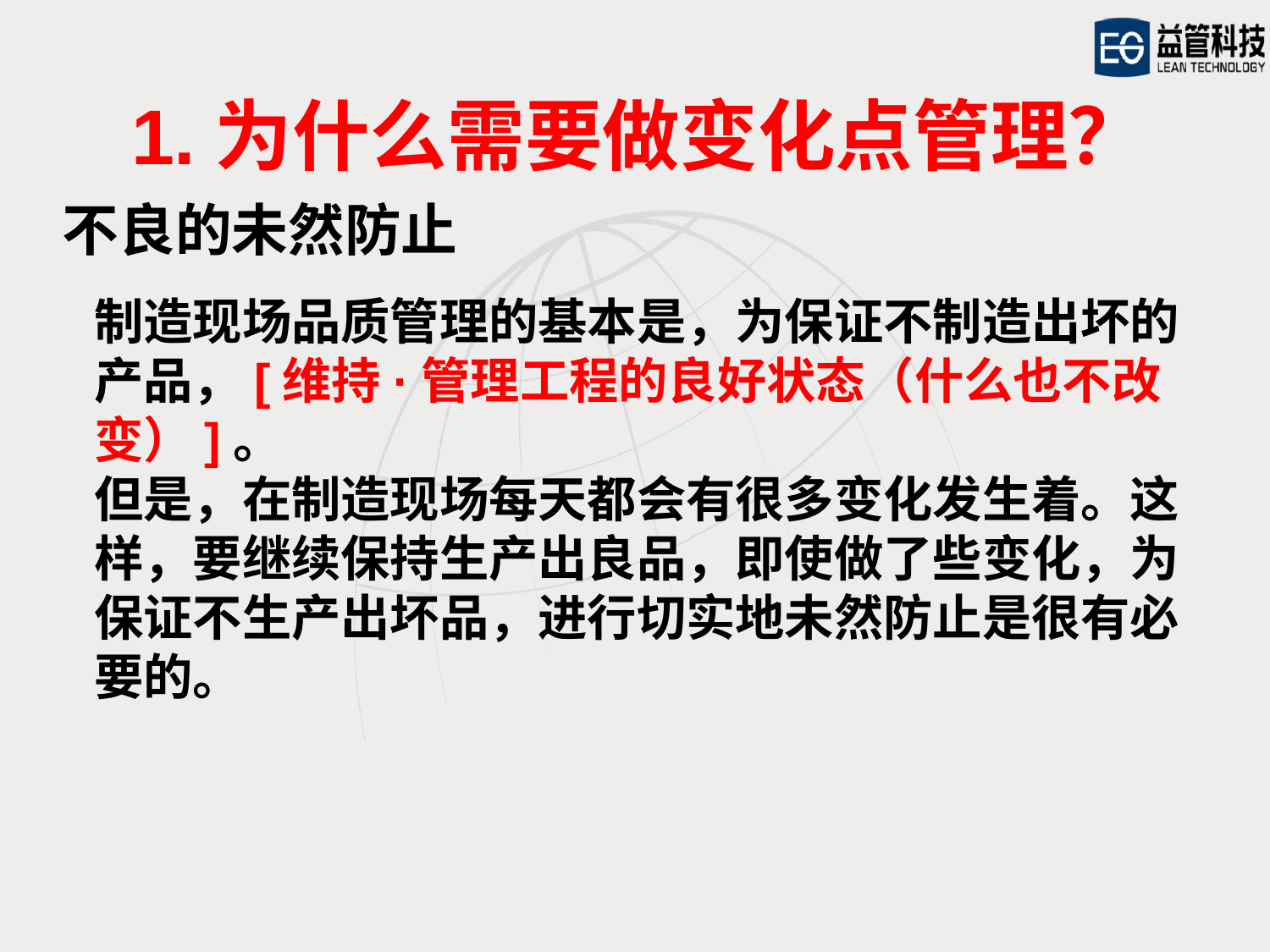

# 1.为什么需要做变化点管理？
不良的未然防止

制造现场品质管理的基本是，为保证不制造出坏的产品，[维持·管理工程的良好状态（什么也不改变）]。
但是，在制造现场每天都会有很多变化发生着。这样，要继续保持生产出良品，即使做了些变化，为保证不生产出坏品，进行切实地未然防止是很有必要的。